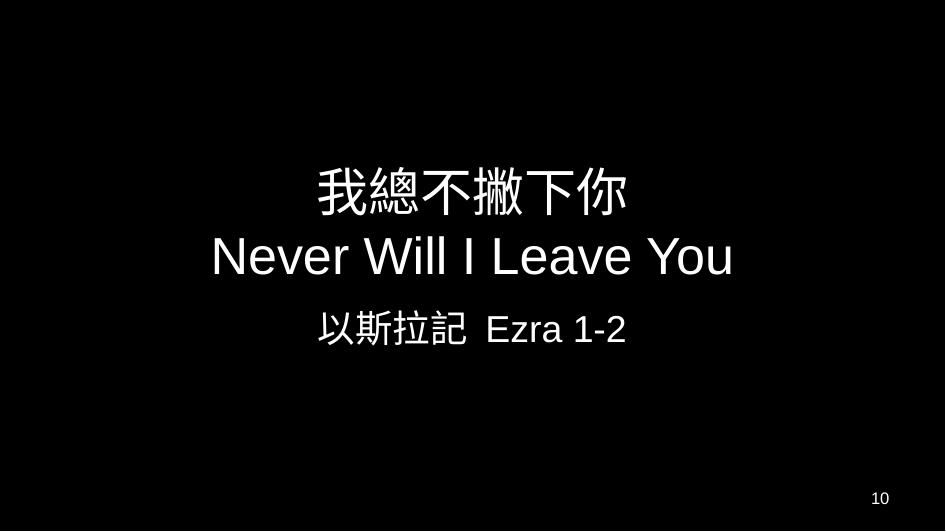

# 我總不撇下你 Never Will I Leave You
以斯拉記 Ezra 1-2
10